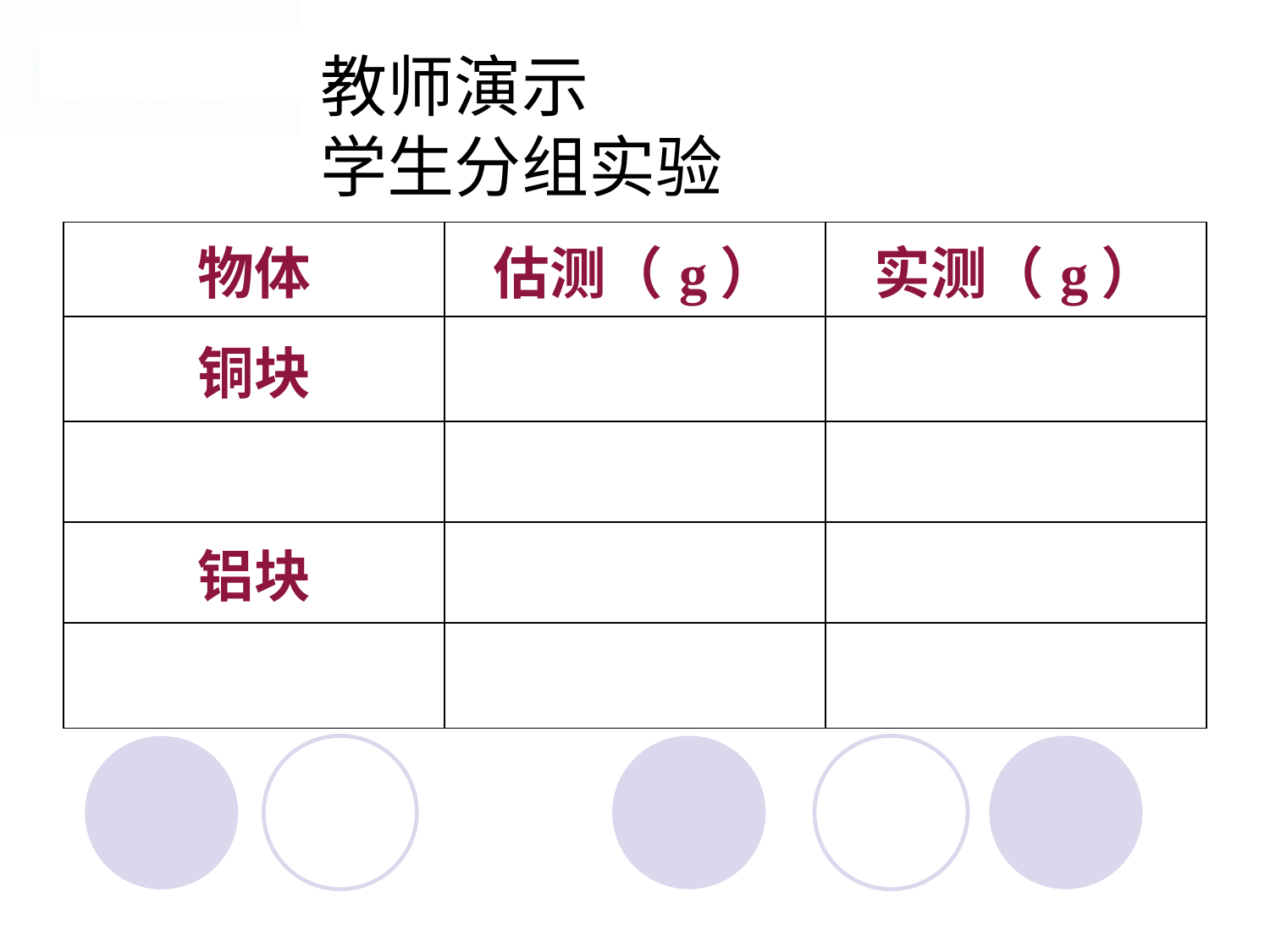

# 教师演示 学生分组实验
| 物体 | 估测（g） | 实测（g） |
| --- | --- | --- |
| 铜块 |  |  |
|  |  |  |
| 铝块 |  |  |
|  |  |  |